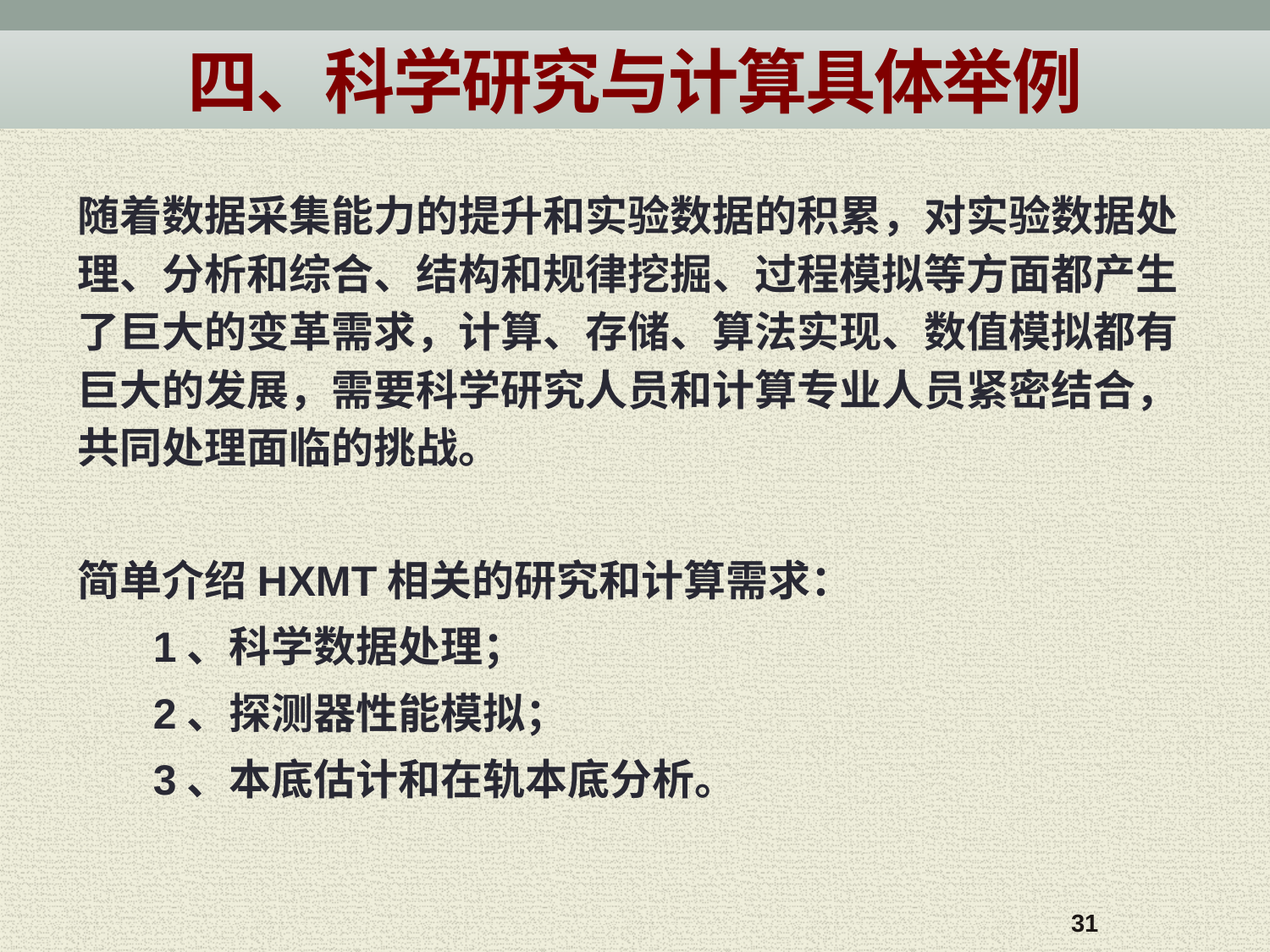

四、科学研究与计算具体举例
随着数据采集能力的提升和实验数据的积累，对实验数据处理、分析和综合、结构和规律挖掘、过程模拟等方面都产生了巨大的变革需求，计算、存储、算法实现、数值模拟都有巨大的发展，需要科学研究人员和计算专业人员紧密结合，共同处理面临的挑战。

简单介绍HXMT相关的研究和计算需求：
1、科学数据处理；
2、探测器性能模拟；
3、本底估计和在轨本底分析。
31